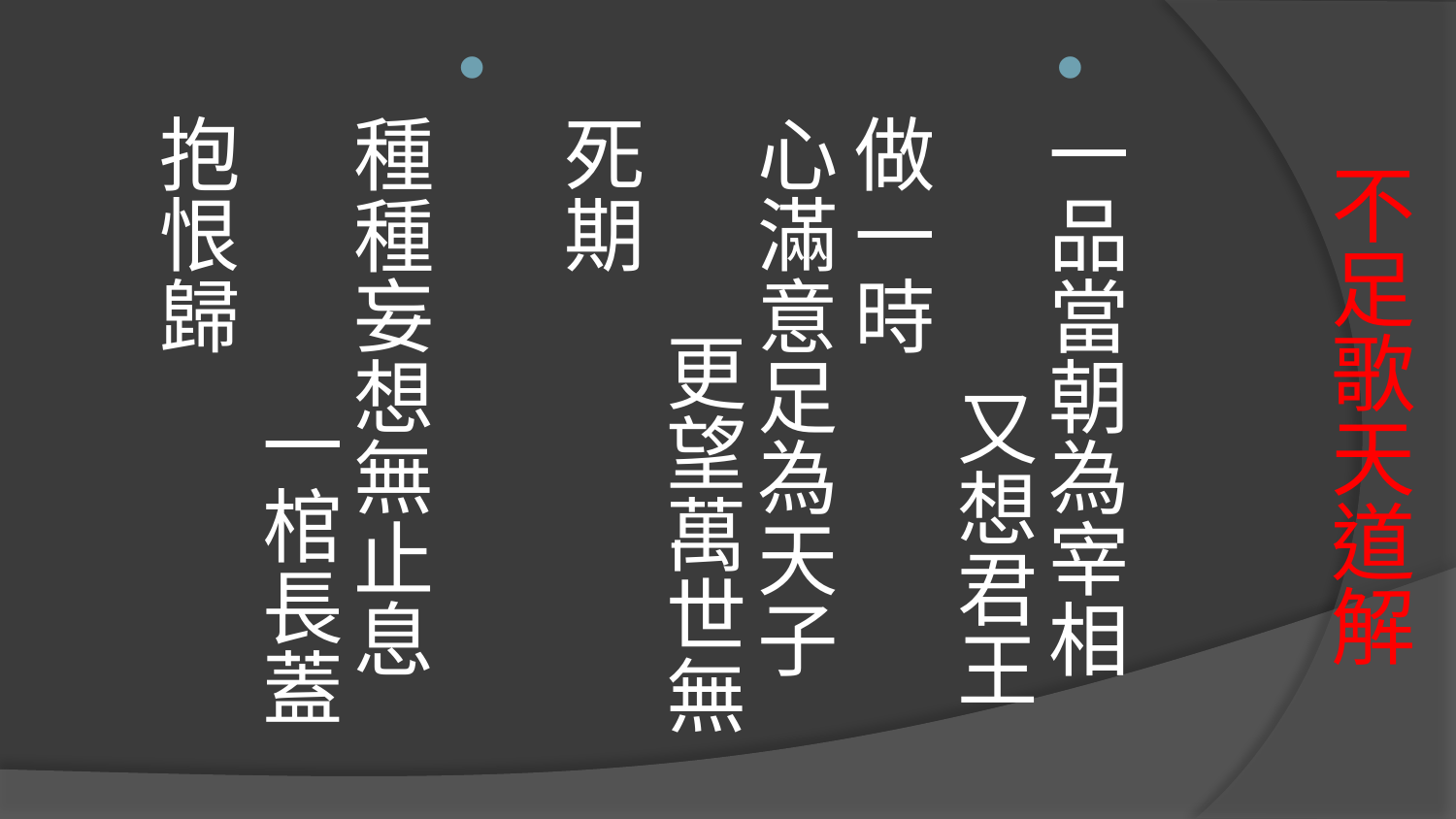

一品當朝為宰相                     又想君王做一時
心滿意足為天子                  更望萬世無死期
種種妄想無止息                      一棺長蓋抱恨歸

# 不足歌天道解